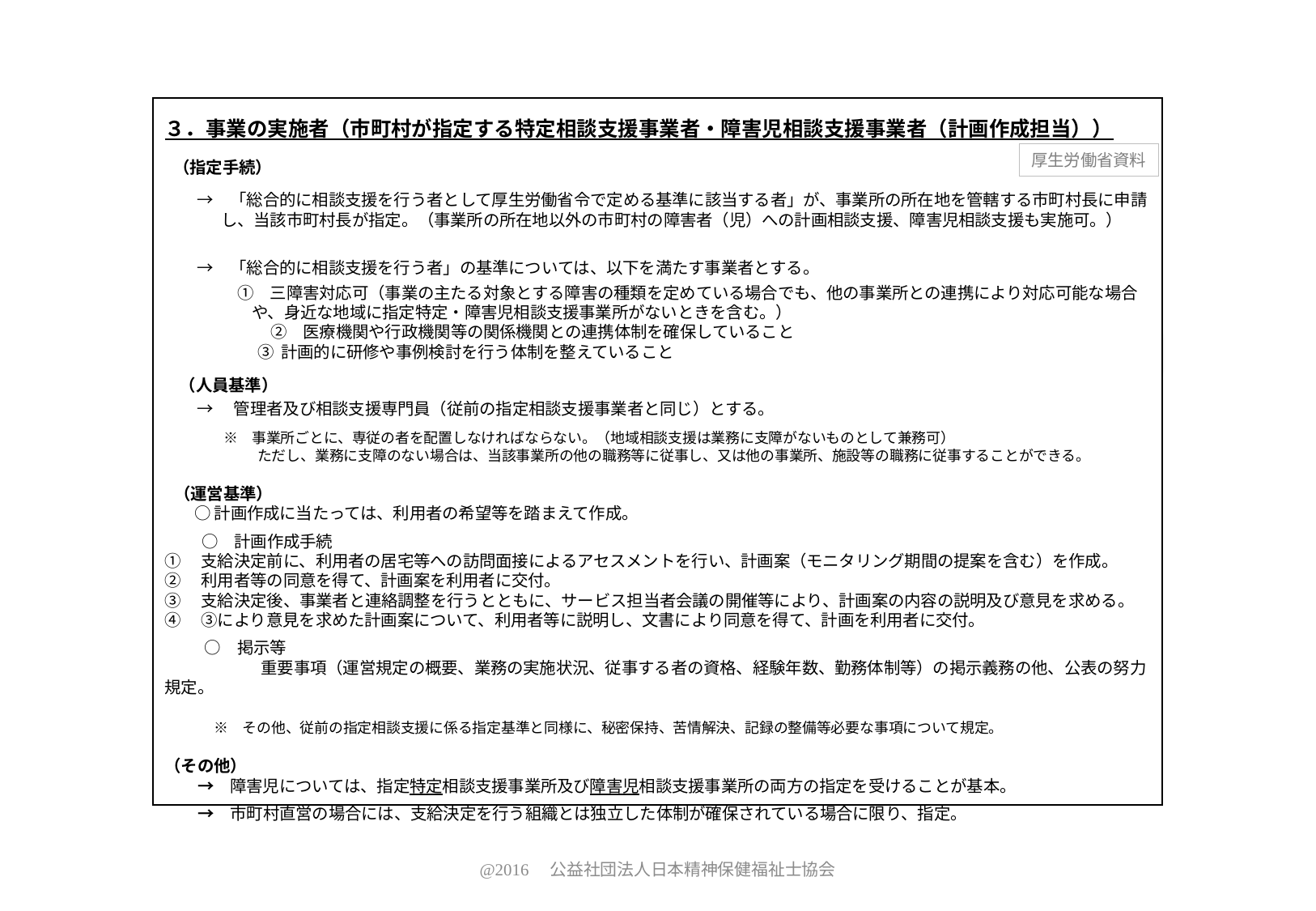

３．事業の実施者（市町村が指定する特定相談支援事業者・障害児相談支援事業者（計画作成担当））
 （指定手続）
　　→　「総合的に相談支援を行う者として厚生労働省令で定める基準に該当する者」が、事業所の所在地を管轄する市町村長に申請
　　　  し、当該市町村長が指定。（事業所の所在地以外の市町村の障害者（児）への計画相談支援、障害児相談支援も実施可。）
　　→　「総合的に相談支援を行う者」の基準については、以下を満たす事業者とする。
　　　　  ①　三障害対応可（事業の主たる対象とする障害の種類を定めている場合でも、他の事業所との連携により対応可能な場合や、身近な地域に指定特定・障害児相談支援事業所がないときを含む。）
　　　　　　  ②　医療機関や行政機関等の関係機関との連携体制を確保していること
　　　　 　  ③  計画的に研修や事例検討を行う体制を整えていること
   （人員基準）
　　→　 管理者及び相談支援専門員（従前の指定相談支援事業者と同じ）とする。
　　　※　事業所ごとに、専従の者を配置しなければならない。（地域相談支援は業務に支障がないものとして兼務可）
　　　  　      ただし、業務に支障のない場合は、当該事業所の他の職務等に従事し、又は他の事業所、施設等の職務に従事することができる。

（運営基準）
　 ○ 計画作成に当たっては、利用者の希望等を踏まえて作成。
　   ○　計画作成手続
①　支給決定前に、利用者の居宅等への訪問面接によるアセスメントを行い、計画案（モニタリング期間の提案を含む）を作成。
②　利用者等の同意を得て、計画案を利用者に交付。
③　支給決定後、事業者と連絡調整を行うとともに、サービス担当者会議の開催等により、計画案の内容の説明及び意見を求める。
④　③により意見を求めた計画案について、利用者等に説明し、文書により同意を得て、計画を利用者に交付。
　　  ○　掲示等
　　　　　    重要事項（運営規定の概要、業務の実施状況、従事する者の資格、経験年数、勤務体制等）の掲示義務の他、公表の努力規定。

　　　※　その他、従前の指定相談支援に係る指定基準と同様に、秘密保持、苦情解決、記録の整備等必要な事項について規定。

（その他）
　　→　障害児については、指定特定相談支援事業所及び障害児相談支援事業所の両方の指定を受けることが基本。
　　→　市町村直営の場合には、支給決定を行う組織とは独立した体制が確保されている場合に限り、指定。

厚生労働省資料

@2016　公益社団法人日本精神保健福祉士協会